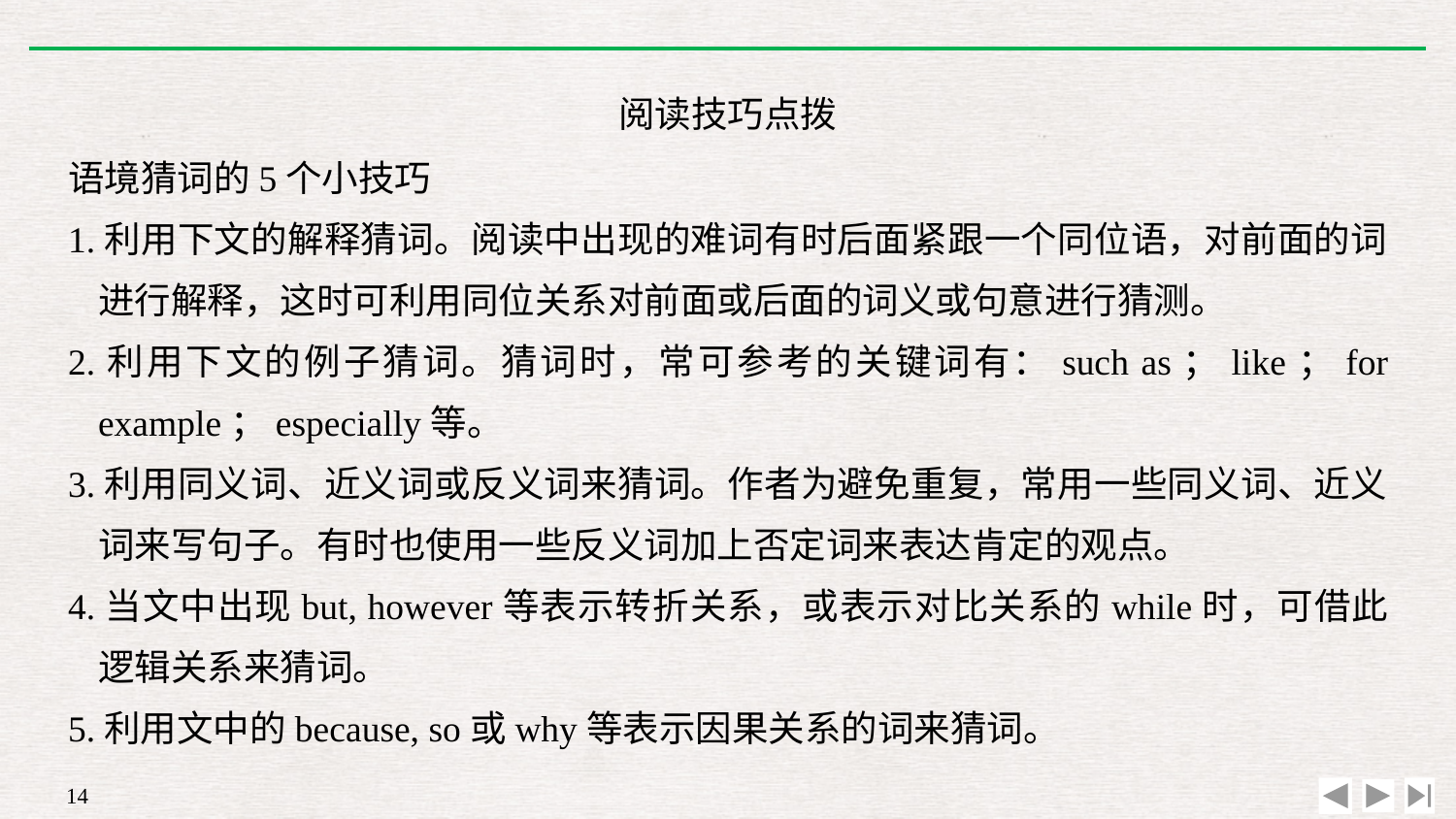

阅读技巧点拨
语境猜词的5个小技巧
1.利用下文的解释猜词。阅读中出现的难词有时后面紧跟一个同位语，对前面的词进行解释，这时可利用同位关系对前面或后面的词义或句意进行猜测。
2.利用下文的例子猜词。猜词时，常可参考的关键词有：such as；like；for example；especially等。
3.利用同义词、近义词或反义词来猜词。作者为避免重复，常用一些同义词、近义词来写句子。有时也使用一些反义词加上否定词来表达肯定的观点。
4.当文中出现but, however等表示转折关系，或表示对比关系的while时，可借此逻辑关系来猜词。
5.利用文中的because, so或why等表示因果关系的词来猜词。